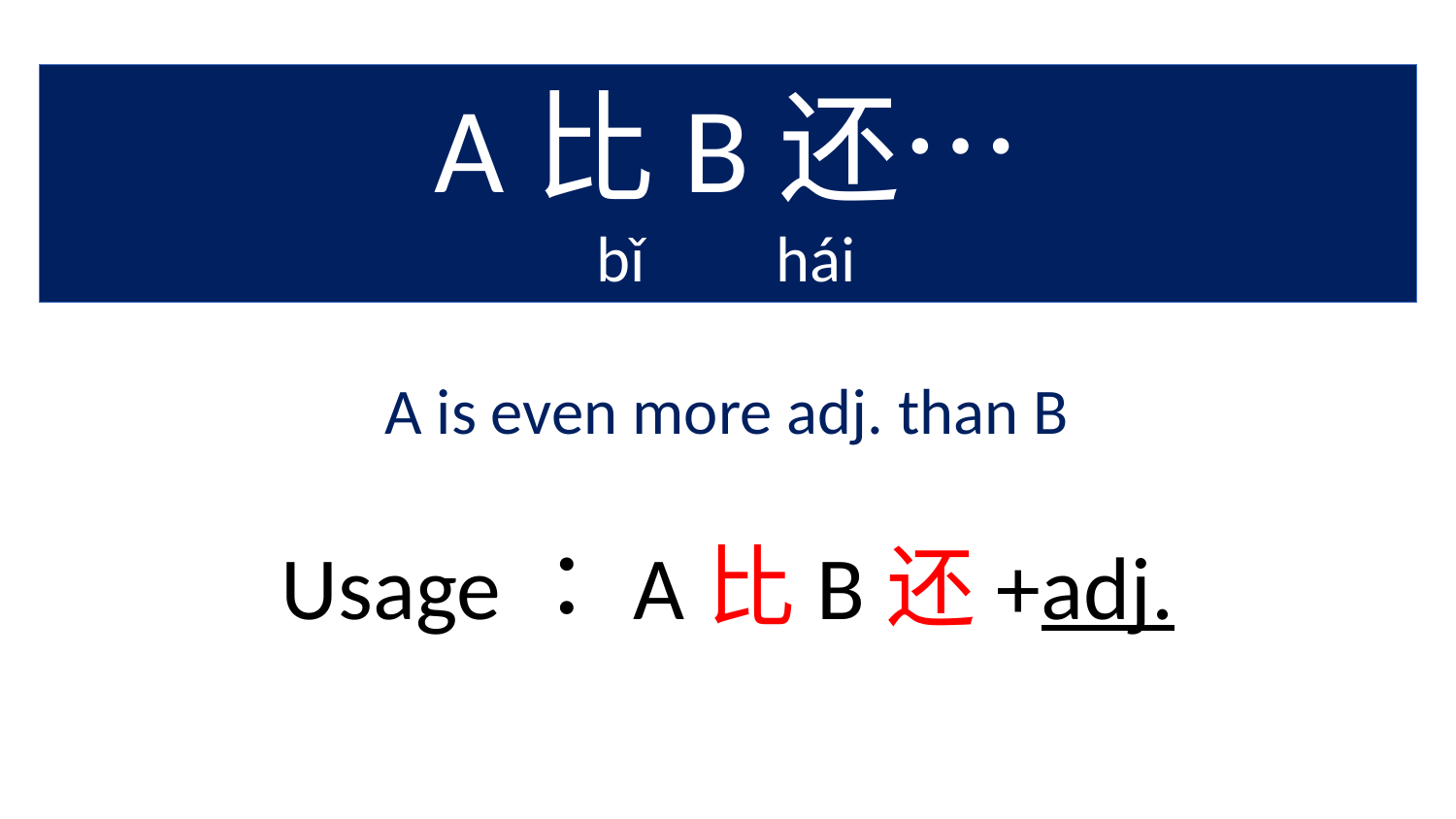

A比B还…
                        bǐ         hái
A is even more adj. than B
Usage：A比B还+adj.